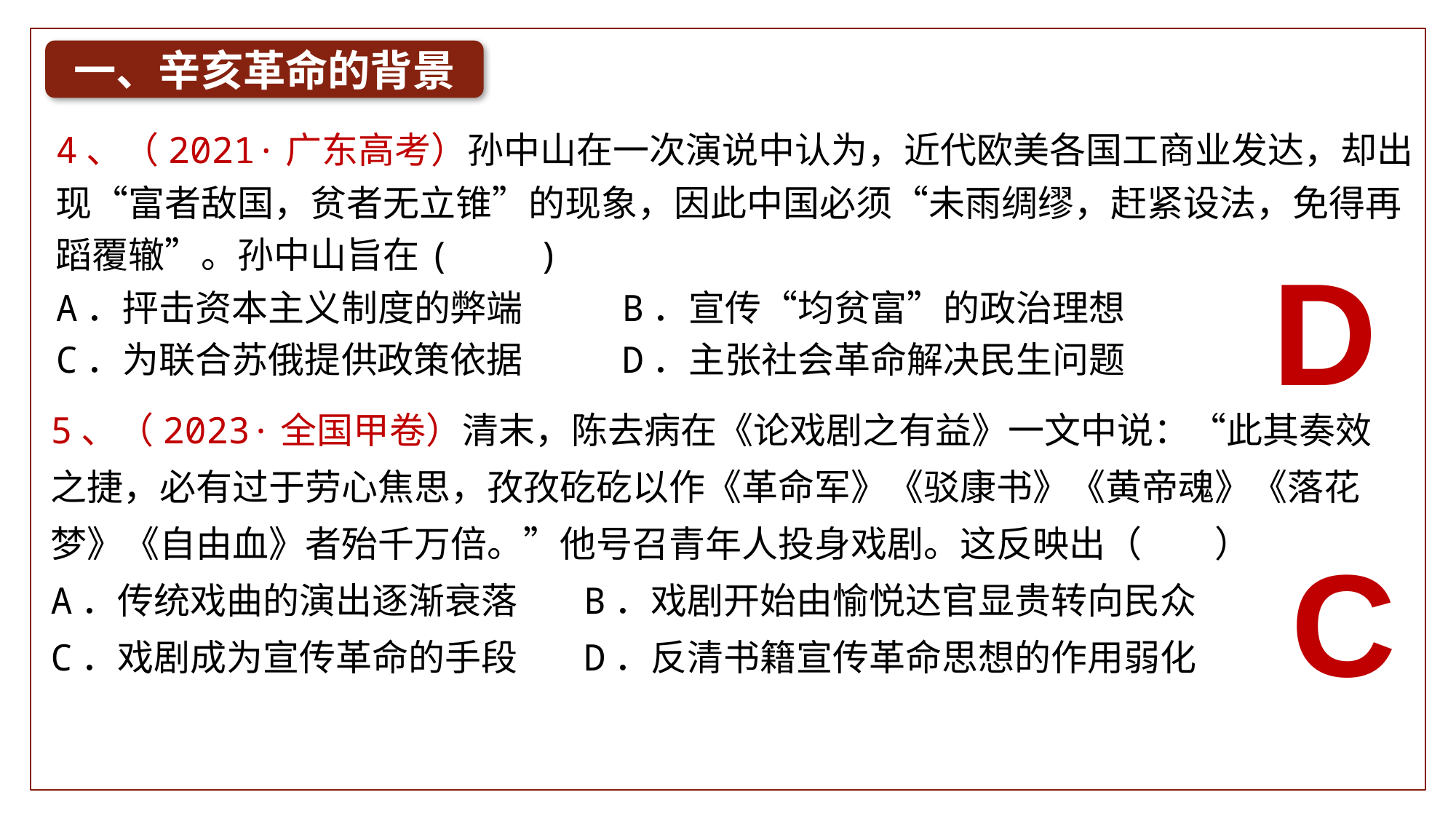

一、辛亥革命的背景
4、（2021·广东高考）孙中山在一次演说中认为，近代欧美各国工商业发达，却出现“富者敌国，贫者无立锥”的现象，因此中国必须“未雨绸缪，赶紧设法，免得再蹈覆辙”。孙中山旨在(    )
A．抨击资本主义制度的弊端           B．宣传“均贫富”的政治理想
C．为联合苏俄提供政策依据           D．主张社会革命解决民生问题
D
5、（2023·全国甲卷）清末，陈去病在《论戏剧之有益》一文中说：“此其奏效之捷，必有过于劳心焦思，孜孜矻矻以作《革命军》《驳康书》《黄帝魂》《落花梦》《自由血》者殆千万倍。”他号召青年人投身戏剧。这反映出（　　）
A．传统戏曲的演出逐渐衰落       B．戏剧开始由愉悦达官显贵转向民众
C．戏剧成为宣传革命的手段       D．反清书籍宣传革命思想的作用弱化
C